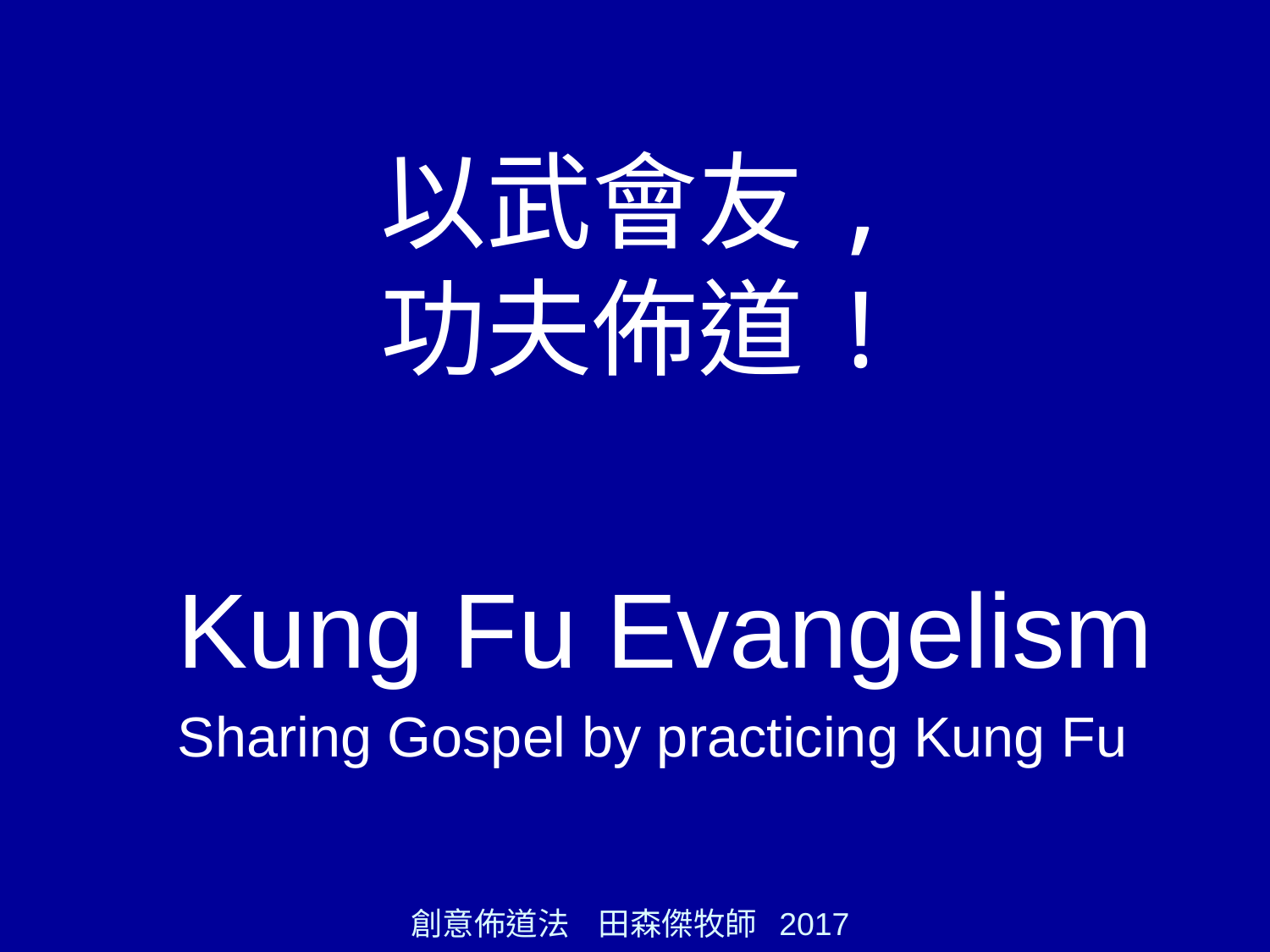

# 以武會友, 功夫佈道!
Kung Fu Evangelism
Sharing Gospel by practicing Kung Fu
創意佈道法    田森傑牧師  2017